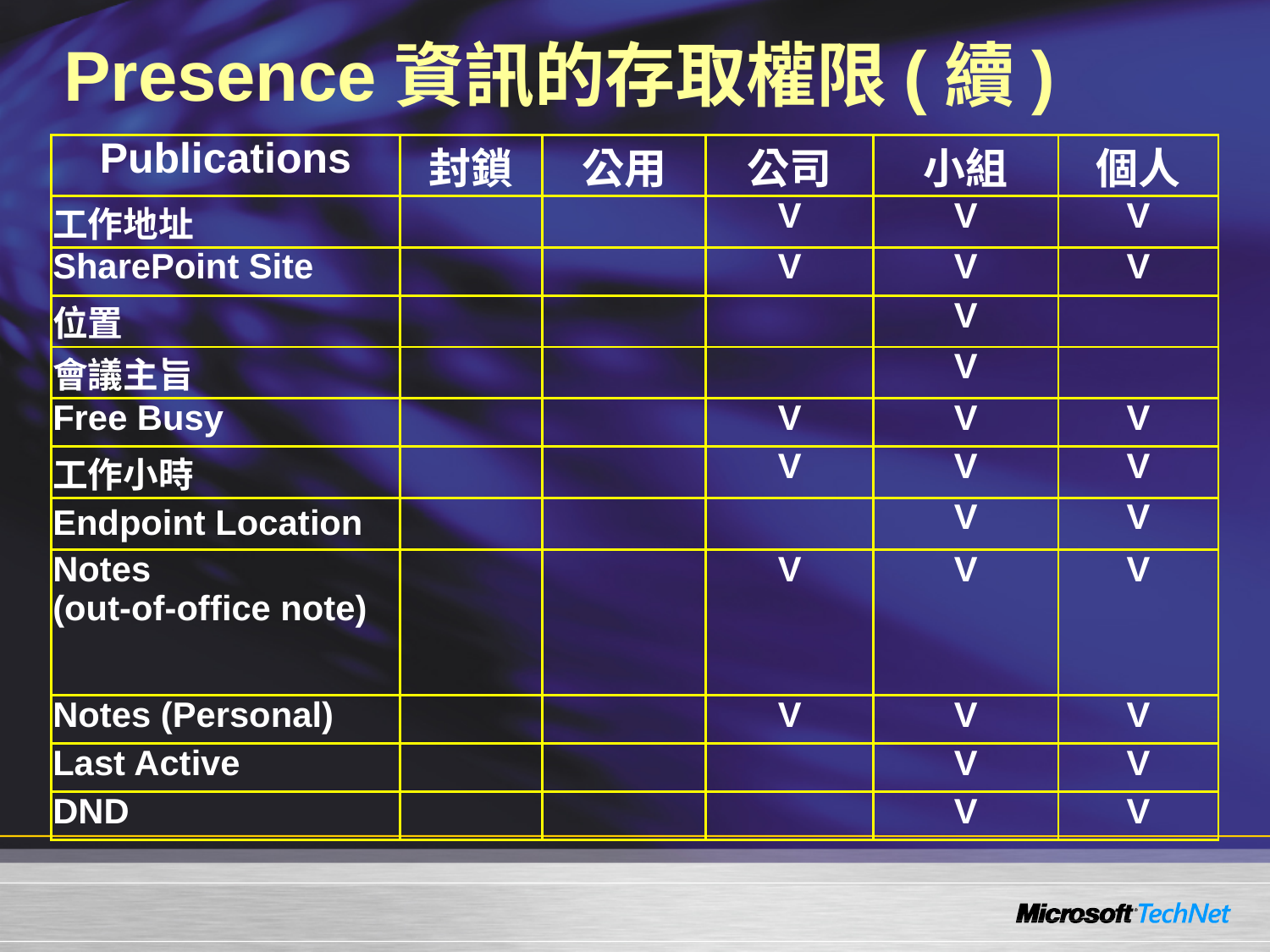

# Presence資訊的存取權限(續)
| Publications | 封鎖 | 公用 | 公司 | 小組 | 個人 |
| --- | --- | --- | --- | --- | --- |
| 工作地址 |  |  | V | V | V |
| SharePoint Site |  |  | V | V | V |
| 位置 |  |  |  | V |  |
| 會議主旨 |  |  |  | V |  |
| Free Busy |  |  | V | V | V |
| 工作小時 |  |  | V | V | V |
| Endpoint Location |  |  |  | V | V |
| Notes (out-of-office note) |  |  | V | V | V |
| Notes (Personal) |  |  | V | V | V |
| Last Active |  |  |  | V | V |
| DND |  |  |  | V | V |